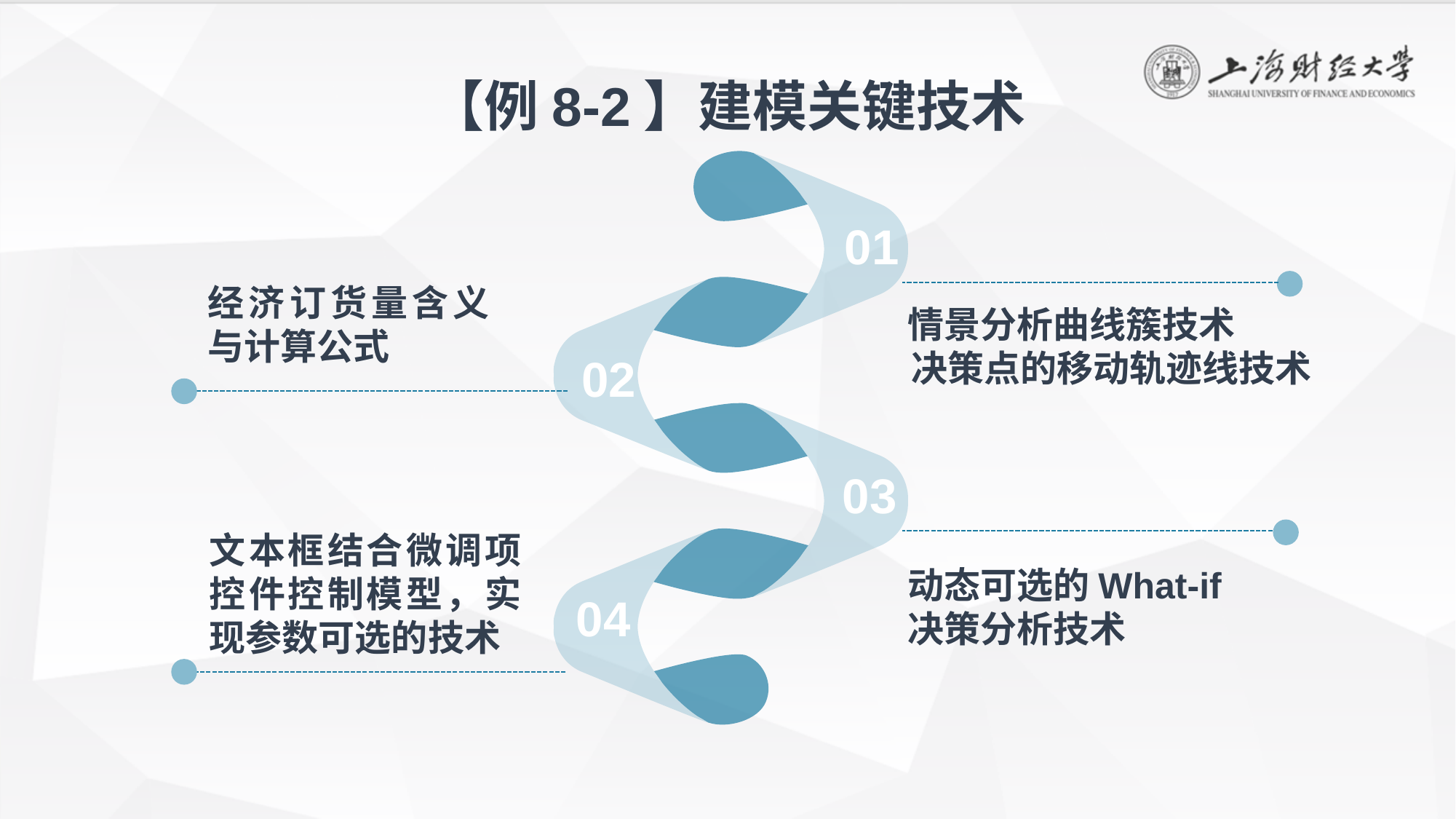

【例8-2】建模关键技术

01

经济订货量含义与计算公式

情景分析曲线簇技术
决策点的移动轨迹线技术

02

03

文本框结合微调项控件控制模型，实现参数可选的技术

动态可选的What-if决策分析技术
04